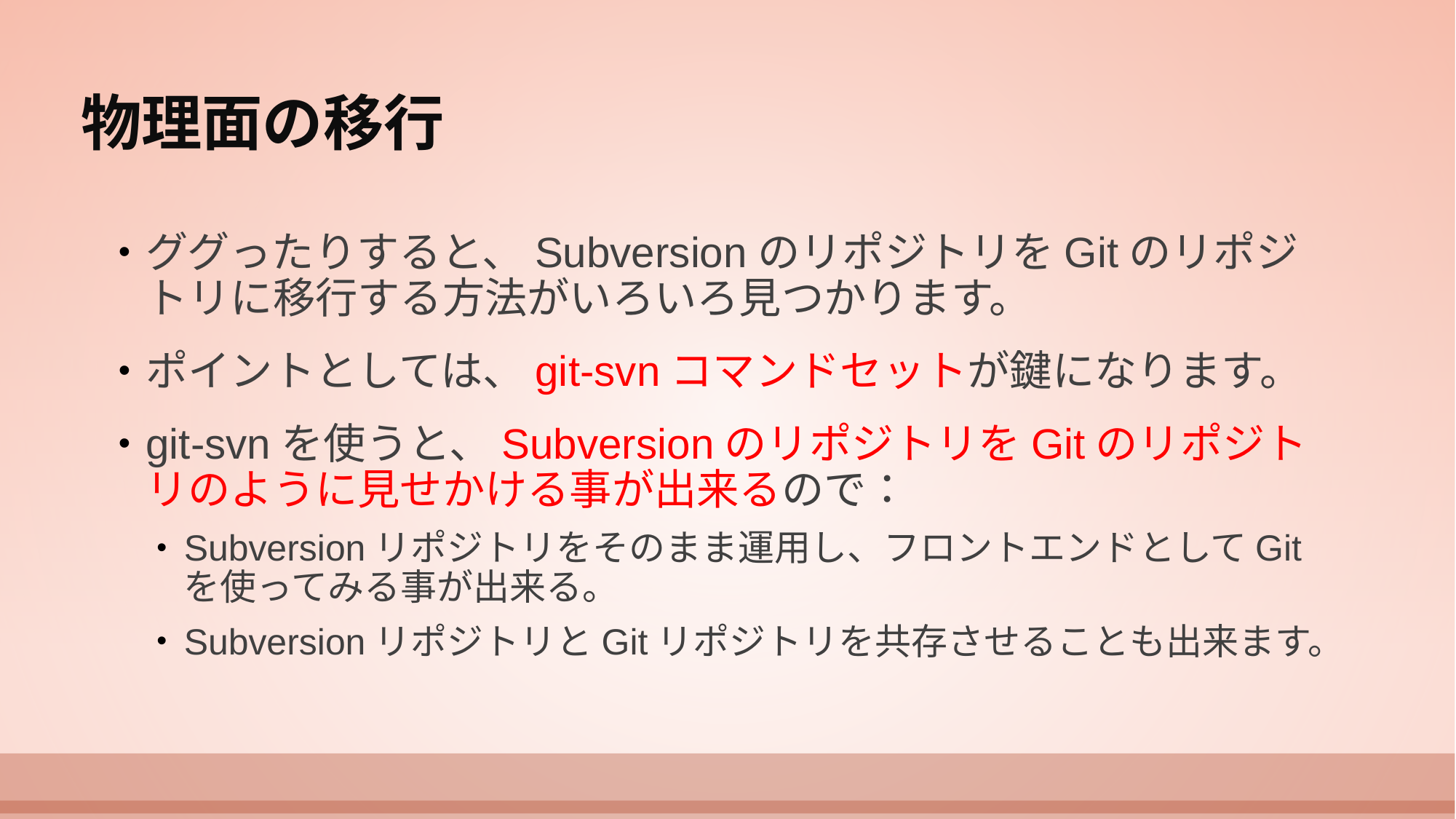

# 物理面の移行
ググったりすると、SubversionのリポジトリをGitのリポジトリに移行する方法がいろいろ見つかります。
ポイントとしては、git-svnコマンドセットが鍵になります。
git-svnを使うと、SubversionのリポジトリをGitのリポジトリのように見せかける事が出来るので：
Subversionリポジトリをそのまま運用し、フロントエンドとしてGitを使ってみる事が出来る。
SubversionリポジトリとGitリポジトリを共存させることも出来ます。